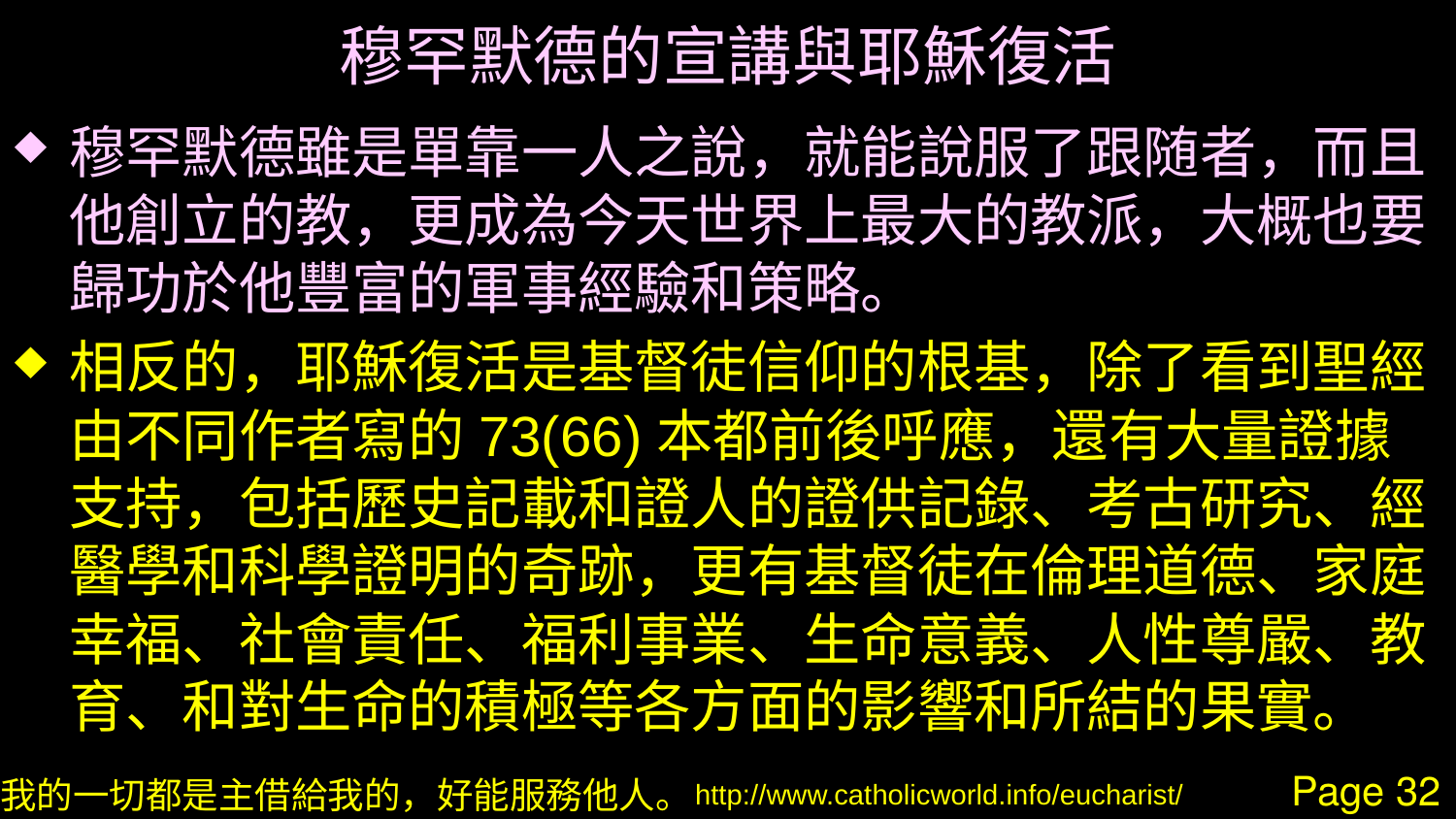

# 穆罕默德的宣講與耶穌復活
穆罕默德雖是單靠一人之說，就能說服了跟随者，而且他創立的教，更成為今天世界上最大的教派，大概也要歸功於他豐富的軍事經驗和策略。
相反的，耶穌復活是基督徒信仰的根基，除了看到聖經由不同作者寫的73(66)本都前後呼應，還有大量證據支持，包括歷史記載和證人的證供記錄、考古研究、經醫學和科學證明的奇跡，更有基督徒在倫理道德、家庭幸福、社會責任、福利事業、生命意義、人性尊嚴、教育、和對生命的積極等各方面的影響和所結的果實。